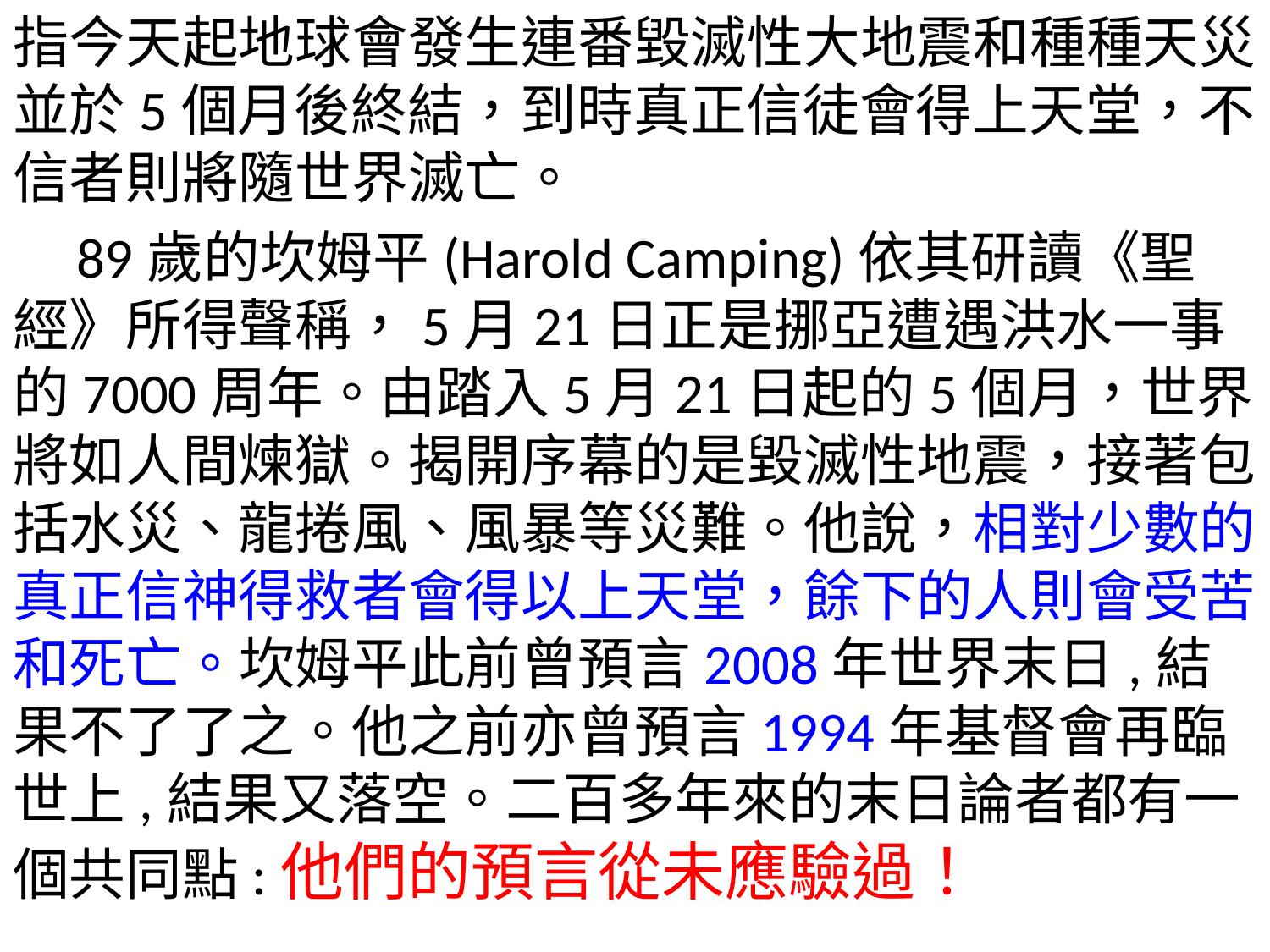

指今天起地球會發生連番毀滅性大地震和種種天災，並於5個月後終結，到時真正信徒會得上天堂，不信者則將隨世界滅亡。
     89歲的坎姆平(Harold Camping)依其研讀《聖經》所得聲稱，5月21日正是挪亞遭遇洪水一事的7000周年。由踏入5月21日起的5個月，世界將如人間煉獄。揭開序幕的是毀滅性地震，接著包括水災、龍捲風、風暴等災難。他說，相對少數的真正信神得救者會得以上天堂，餘下的人則會受苦和死亡。坎姆平此前曾預言2008年世界末日,結果不了了之。他之前亦曾預言1994年基督會再臨世上,結果又落空。二百多年來的末日論者都有一個共同點:他們的預言從未應驗過！